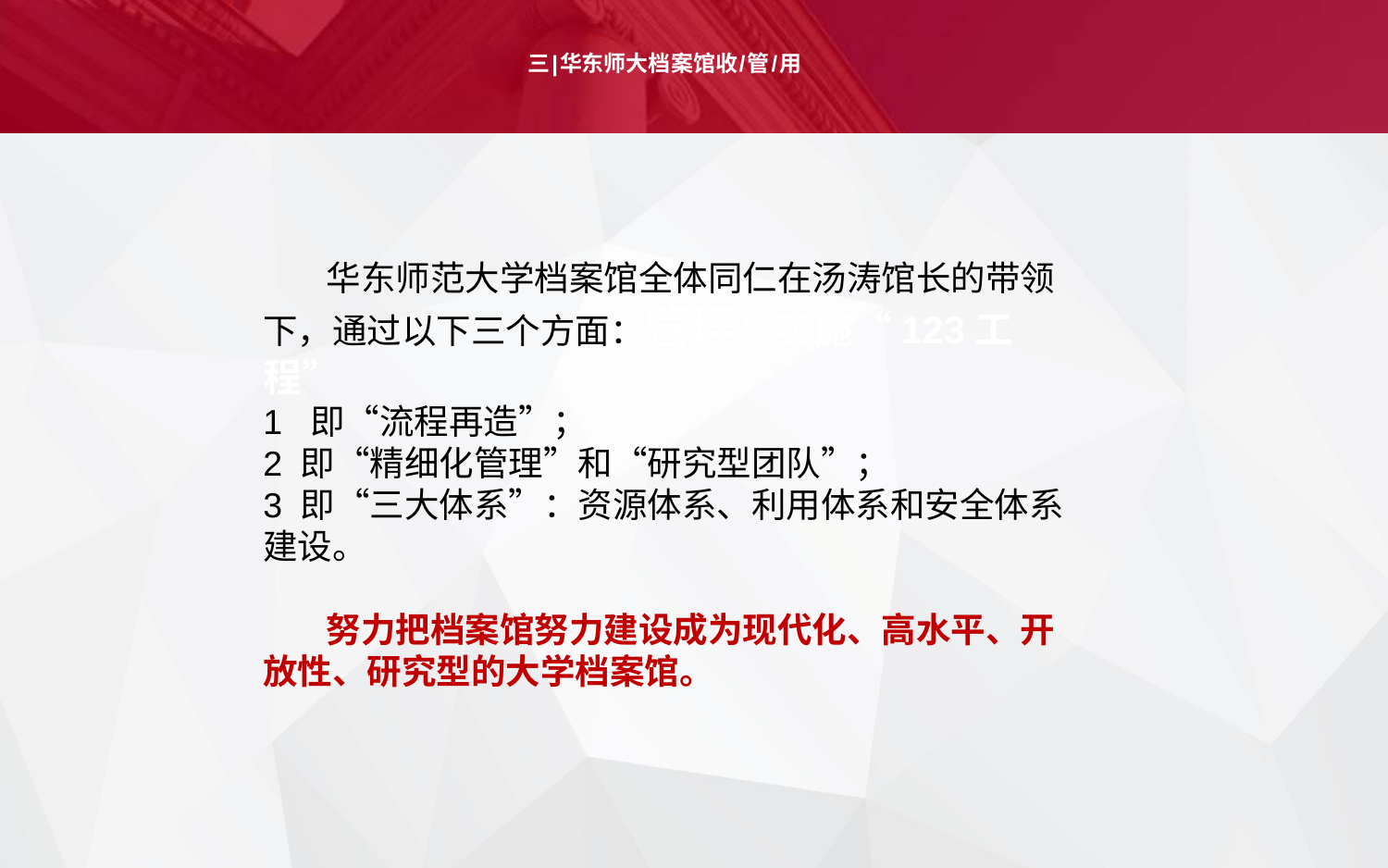

# 三|华东师大档案馆收/管/用
       华东师范大学档案馆全体同仁在汤涛馆长的带领下，通过以下三个方面：管理：实施“123工程”
1  即“流程再造”；
2 即“精细化管理”和“研究型团队”；
3 即“三大体系”：资源体系、利用体系和安全体系建设。

       努力把档案馆努力建设成为现代化、高水平、开放性、研究型的大学档案馆。